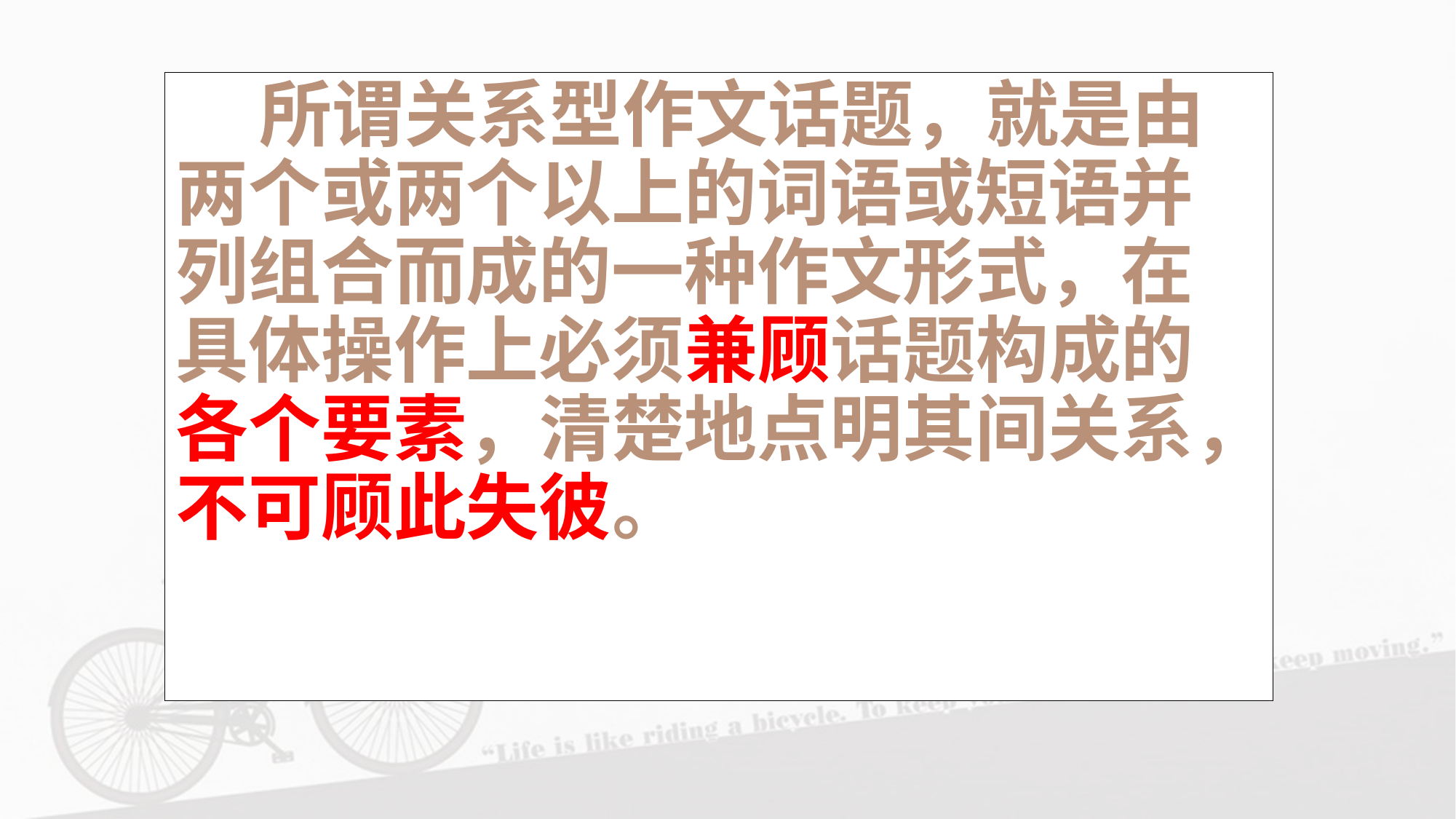

# 所谓关系型作文话题，就是由两个或两个以上的词语或短语并列组合而成的一种作文形式，在具体操作上必须兼顾话题构成的各个要素，清楚地点明其间关系，不可顾此失彼。